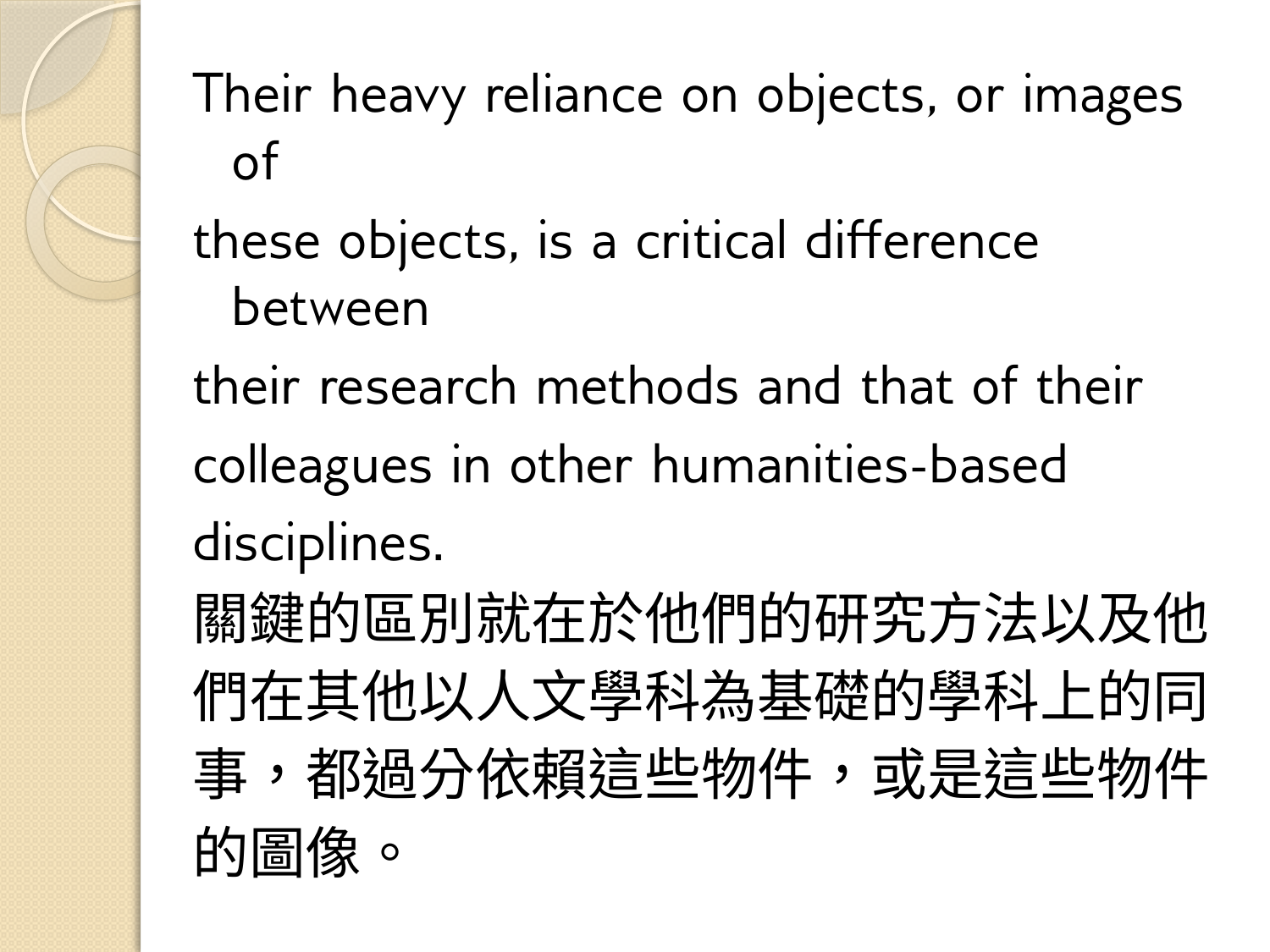

Their heavy reliance on objects, or images of
these objects, is a critical difference between
their research methods and that of their
colleagues in other humanities-based
disciplines.
關鍵的區別就在於他們的研究方法以及他
們在其他以人文學科為基礎的學科上的同
事，都過分依賴這些物件，或是這些物件
的圖像。